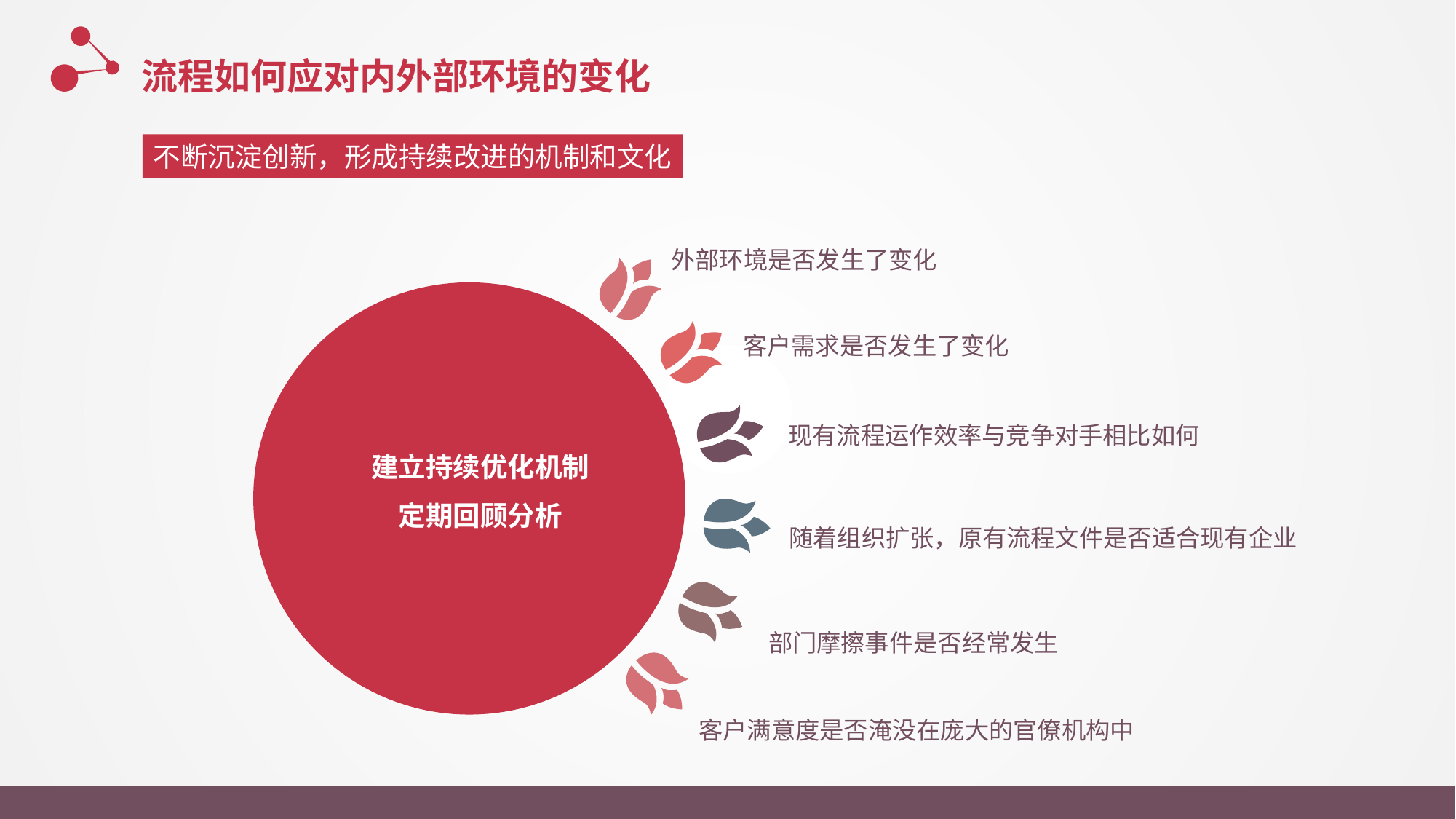

流程如何应对内外部环境的变化

不断沉淀创新，形成持续改进的机制和文化
外部环境是否发生了变化

客户需求是否发生了变化

现有流程运作效率与竞争对手相比如何

建立持续优化机制
定期回顾分析

随着组织扩张，原有流程文件是否适合现有企业

部门摩擦事件是否经常发生

客户满意度是否淹没在庞大的官僚机构中